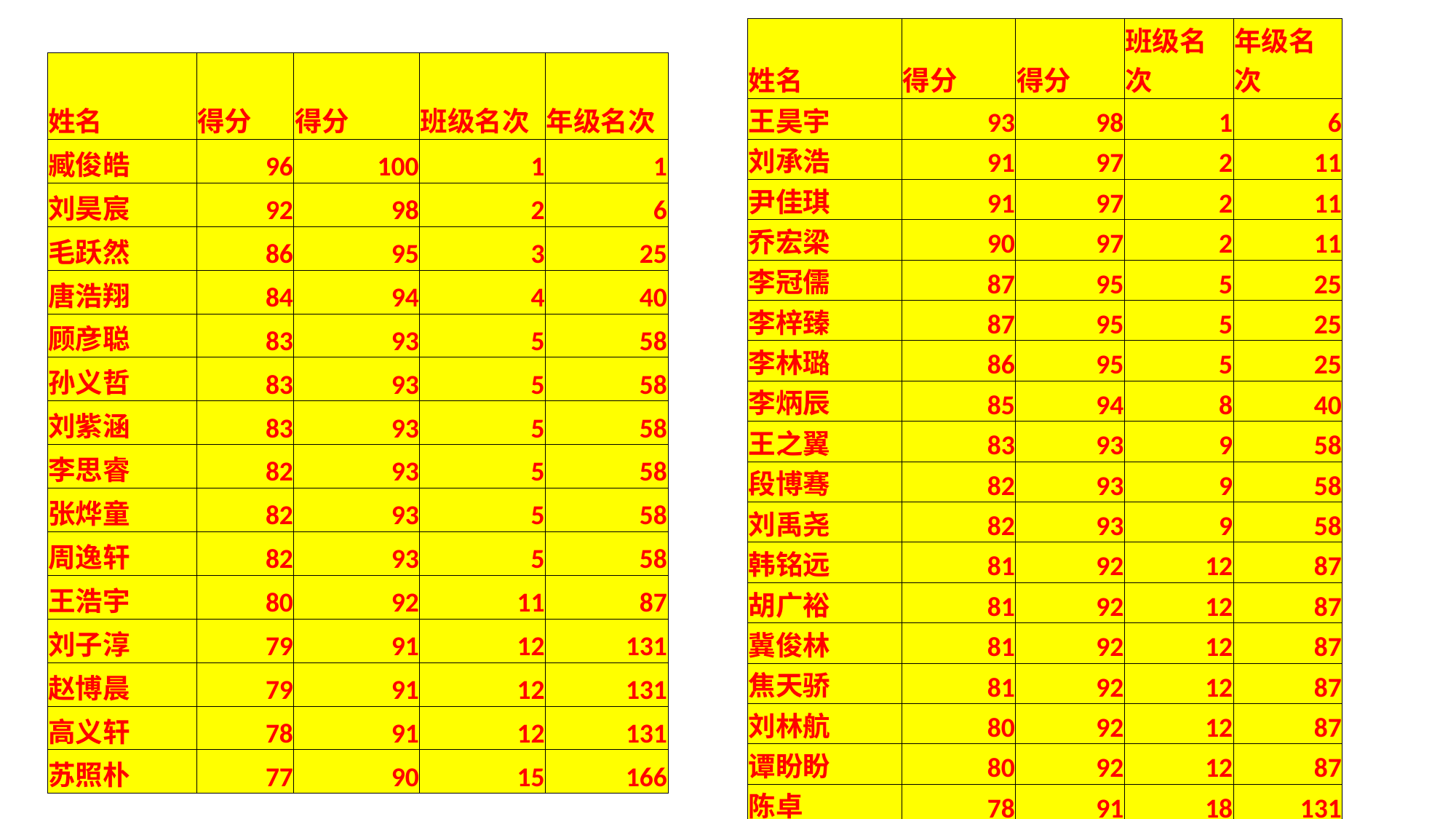

| 姓名 | 得分 | 得分 | 班级名次 | 年级名次 |
| --- | --- | --- | --- | --- |
| 王昊宇 | 93 | 98 | 1 | 6 |
| 刘承浩 | 91 | 97 | 2 | 11 |
| 尹佳琪 | 91 | 97 | 2 | 11 |
| 乔宏梁 | 90 | 97 | 2 | 11 |
| 李冠儒 | 87 | 95 | 5 | 25 |
| 李梓臻 | 87 | 95 | 5 | 25 |
| 李林璐 | 86 | 95 | 5 | 25 |
| 李炳辰 | 85 | 94 | 8 | 40 |
| 王之翼 | 83 | 93 | 9 | 58 |
| 段博骞 | 82 | 93 | 9 | 58 |
| 刘禹尧 | 82 | 93 | 9 | 58 |
| 韩铭远 | 81 | 92 | 12 | 87 |
| 胡广裕 | 81 | 92 | 12 | 87 |
| 冀俊林 | 81 | 92 | 12 | 87 |
| 焦天骄 | 81 | 92 | 12 | 87 |
| 刘林航 | 80 | 92 | 12 | 87 |
| 谭盼盼 | 80 | 92 | 12 | 87 |
| 陈卓 | 78 | 91 | 18 | 131 |
| 徐可凡 | 77 | 90 | 19 | 166 |
| 姓名 | 得分 | 得分 | 班级名次 | 年级名次 |
| --- | --- | --- | --- | --- |
| 臧俊皓 | 96 | 100 | 1 | 1 |
| 刘昊宸 | 92 | 98 | 2 | 6 |
| 毛跃然 | 86 | 95 | 3 | 25 |
| 唐浩翔 | 84 | 94 | 4 | 40 |
| 顾彦聪 | 83 | 93 | 5 | 58 |
| 孙义哲 | 83 | 93 | 5 | 58 |
| 刘紫涵 | 83 | 93 | 5 | 58 |
| 李思睿 | 82 | 93 | 5 | 58 |
| 张烨童 | 82 | 93 | 5 | 58 |
| 周逸轩 | 82 | 93 | 5 | 58 |
| 王浩宇 | 80 | 92 | 11 | 87 |
| 刘子淳 | 79 | 91 | 12 | 131 |
| 赵博晨 | 79 | 91 | 12 | 131 |
| 高义轩 | 78 | 91 | 12 | 131 |
| 苏照朴 | 77 | 90 | 15 | 166 |